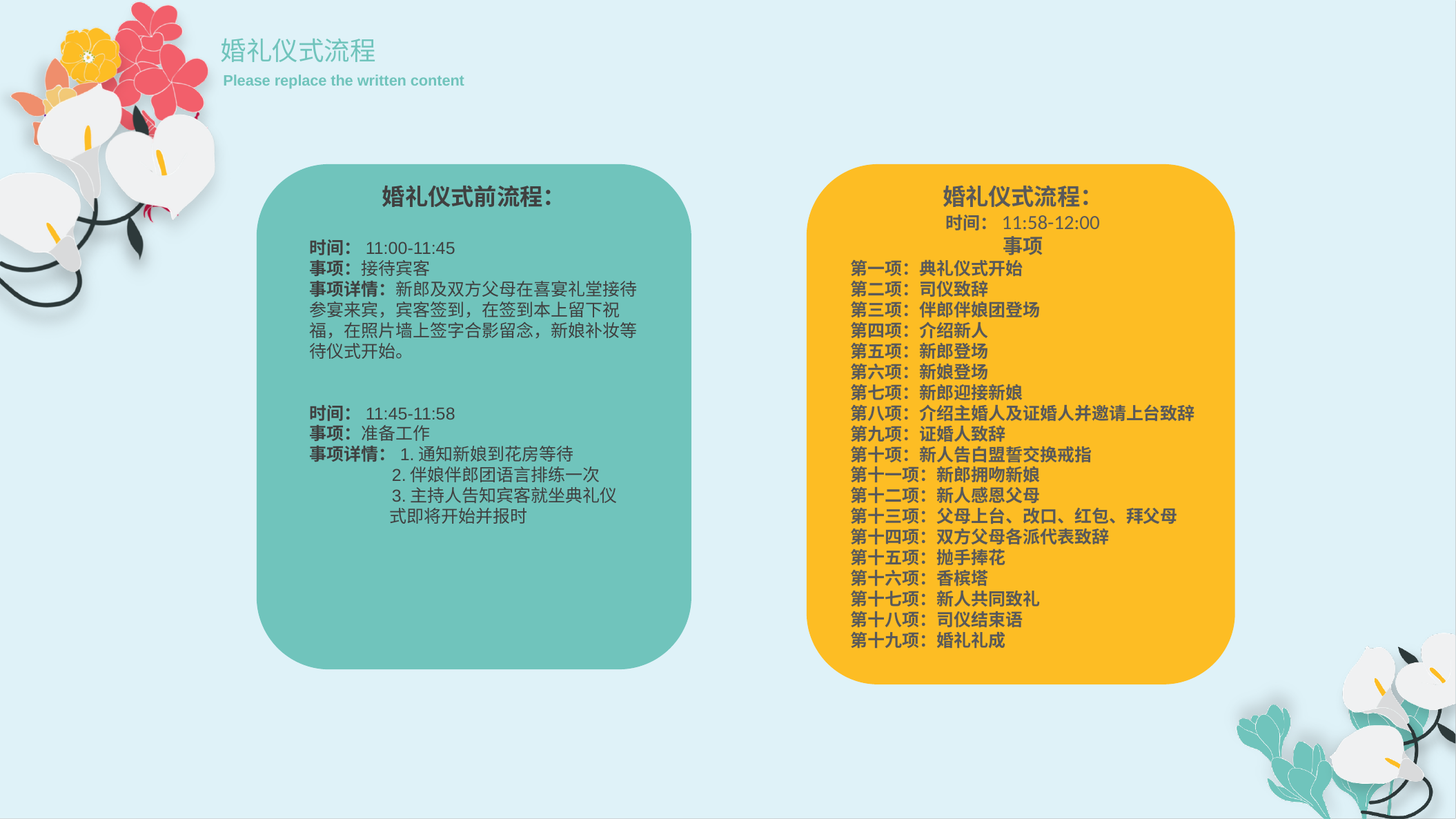

婚礼仪式流程
Please replace the written content

婚礼仪式前流程：

时间：11:00-11:45
事项：接待宾客
事项详情：新郎及双方父母在喜宴礼堂接待参宴来宾，宾客签到，在签到本上留下祝福，在照片墙上签字合影留念，新娘补妆等待仪式开始。

时间：11:45-11:58
事项：准备工作
事项详情：1.通知新娘到花房等待
                 2.伴娘伴郎团语言排练一次
                 3.主持人告知宾客就坐典礼仪
                    式即将开始并报时
婚礼仪式流程：
时间：11:58-12:00
事项
第一项：典礼仪式开始
第二项：司仪致辞
第三项：伴郎伴娘团登场
第四项：介绍新人
第五项：新郎登场
第六项：新娘登场
第七项：新郎迎接新娘
第八项：介绍主婚人及证婚人并邀请上台致辞
第九项：证婚人致辞
第十项：新人告白盟誓交换戒指
第十一项：新郎拥吻新娘
第十二项：新人感恩父母
第十三项：父母上台、改口、红包、拜父母
第十四项：双方父母各派代表致辞
第十五项：抛手捧花
第十六项：香槟塔
第十七项：新人共同致礼
第十八项：司仪结束语
第十九项：婚礼礼成